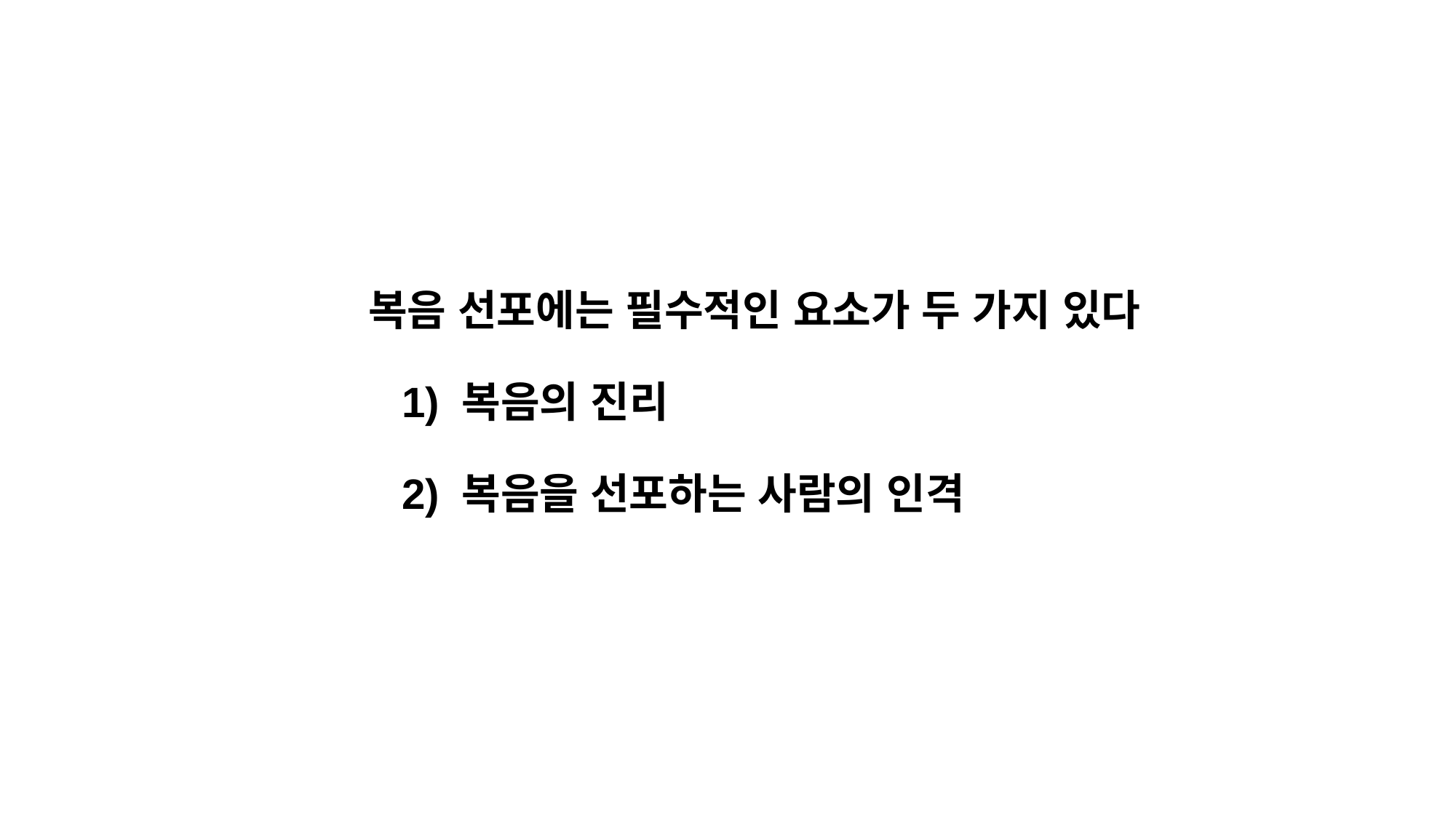

복음 선포에는 필수적인 요소가 두 가지 있다
		1) 복음의 진리
		2) 복음을 선포하는 사람의 인격